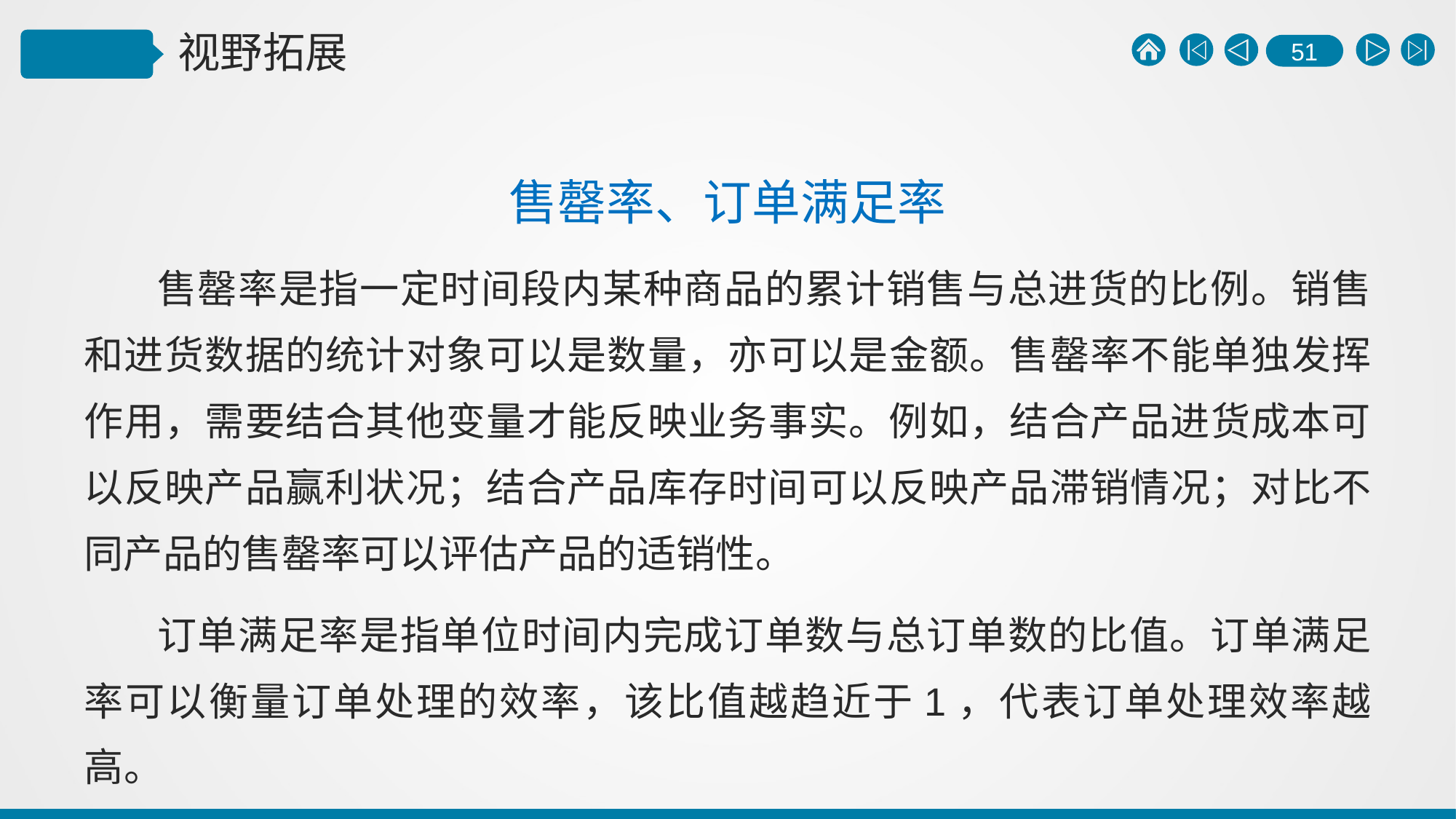

售罄率、订单满足率
售罄率是指一定时间段内某种商品的累计销售与总进货的比例。销售和进货数据的统计对象可以是数量，亦可以是金额。售罄率不能单独发挥作用，需要结合其他变量才能反映业务事实。例如，结合产品进货成本可以反映产品赢利状况；结合产品库存时间可以反映产品滞销情况；对比不同产品的售罄率可以评估产品的适销性。
订单满足率是指单位时间内完成订单数与总订单数的比值。订单满足率可以衡量订单处理的效率，该比值越趋近于1，代表订单处理效率越高。